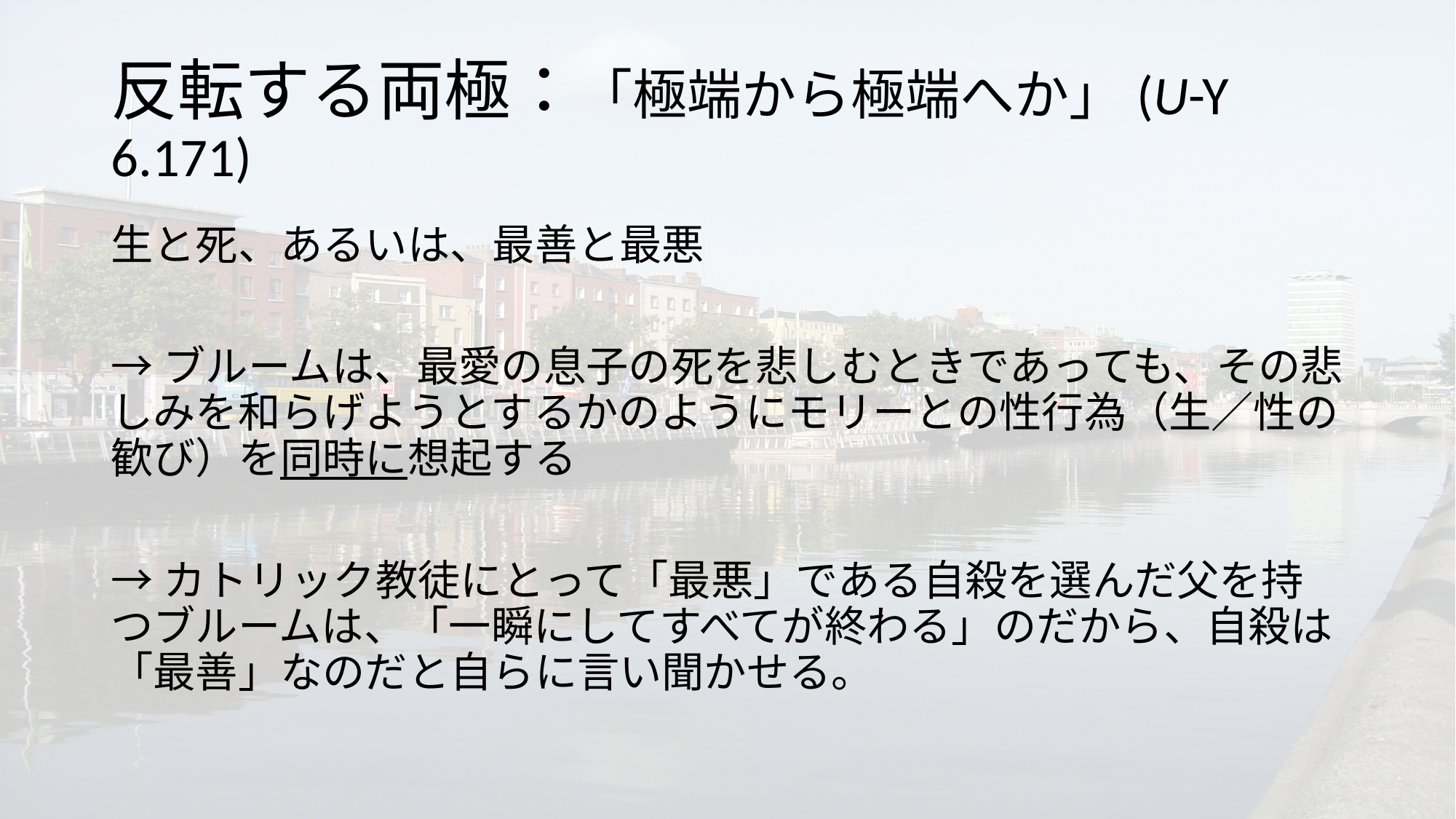

# 反転する両極：「極端から極端へか」(U-Y 6.171)
生と死、あるいは、最善と最悪

→ブルームは、最愛の息子の死を悲しむときであっても、その悲しみを和らげようとするかのようにモリーとの性行為（生／性の歓び）を同時に想起する

→カトリック教徒にとって「最悪」である自殺を選んだ父を持つブルームは、「一瞬にしてすべてが終わる」のだから、自殺は「最善」なのだと自らに言い聞かせる。